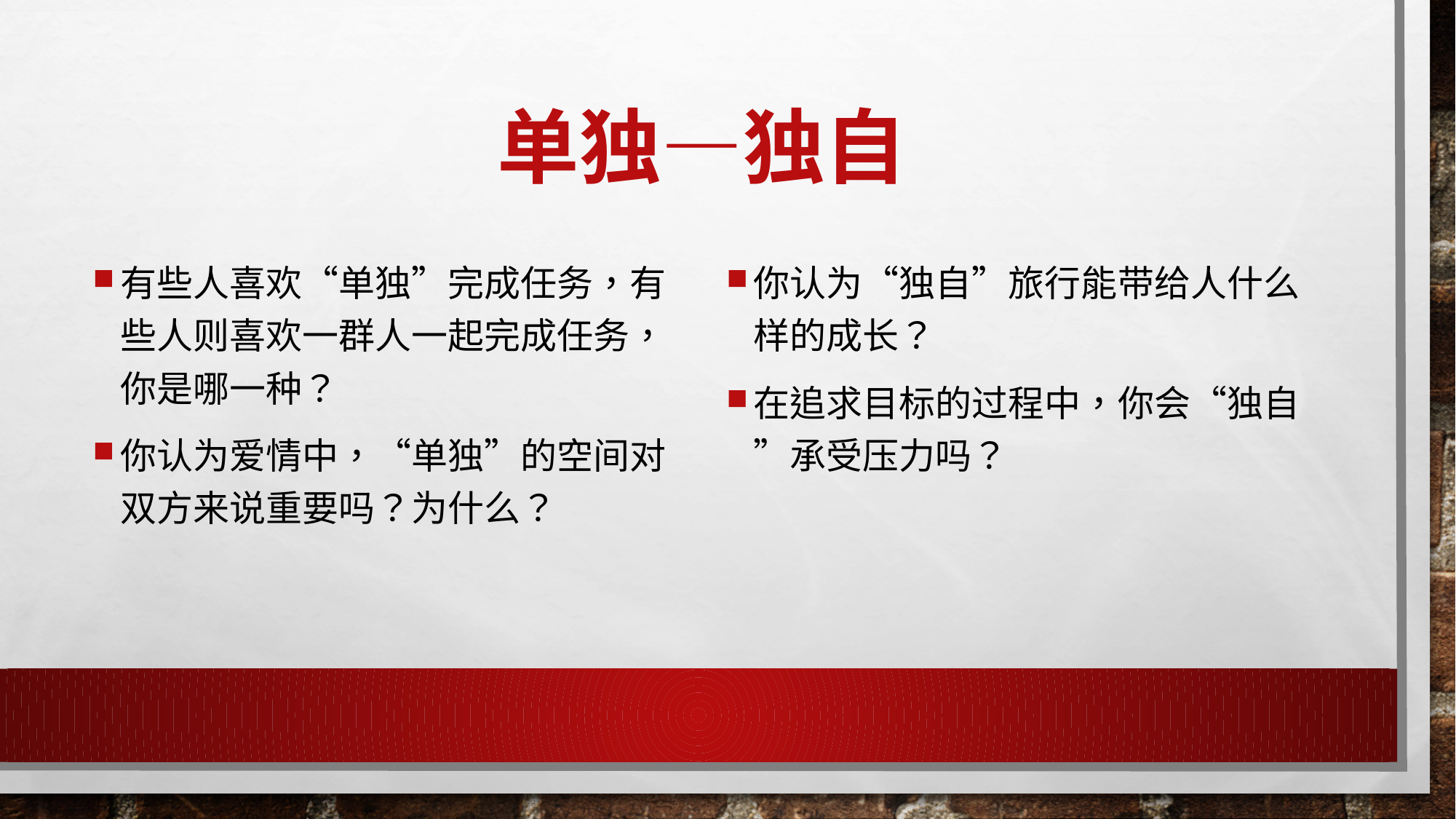

# 单独—独自
有些人喜欢“单独”完成任务，有些人则喜欢一群人一起完成任务，你是哪一种？
你认为爱情中，“单独”的空间对双方来说重要吗？为什么？
你认为“独自”旅行能带给人什么样的成长？
在追求目标的过程中，你会“独自”承受压力吗？